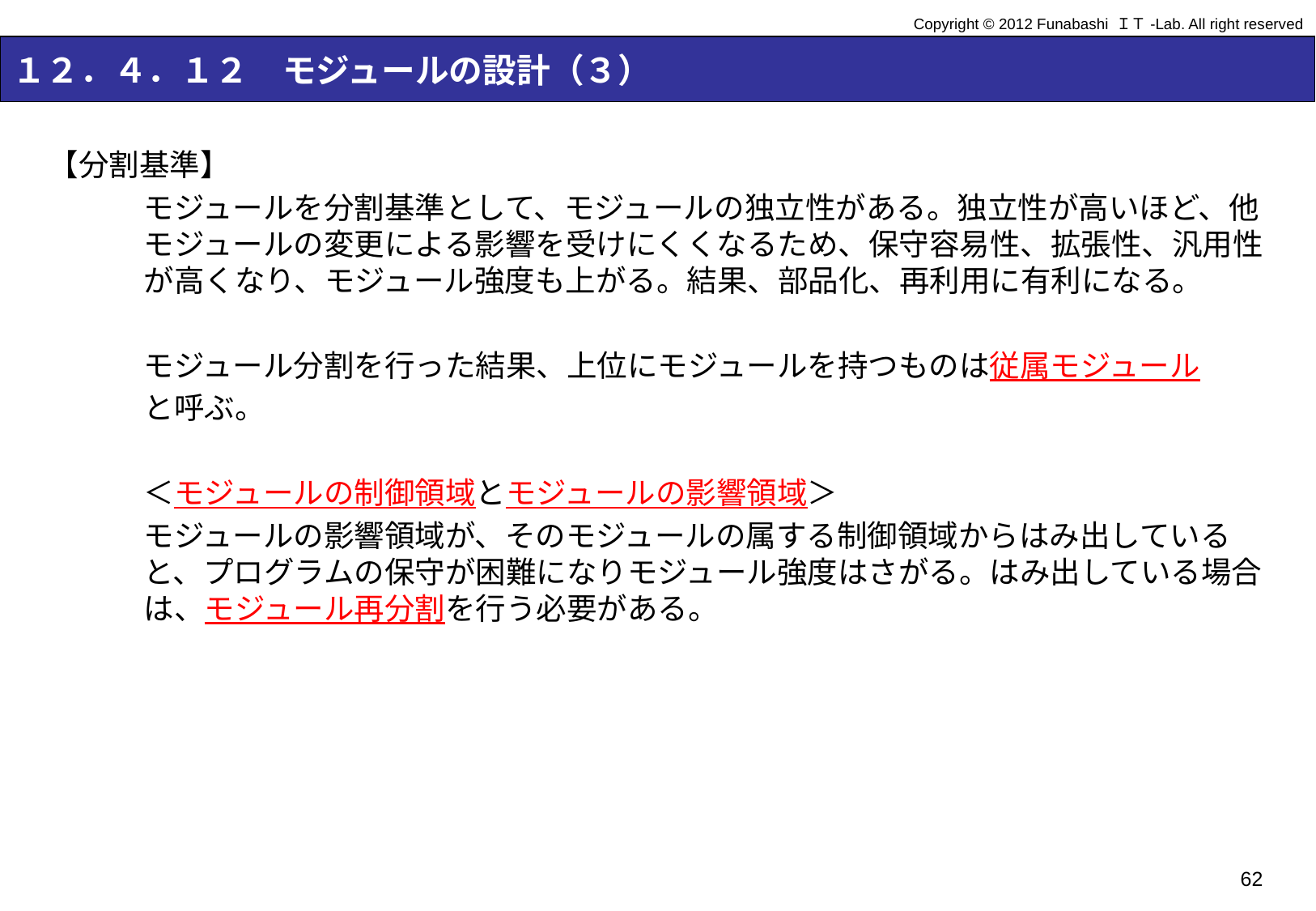

Copyright © 2012 Funabashi ＩＴ-Lab. All right reserved
# １２．４．１２　モジュールの設計（３）
【分割基準】
モジュールを分割基準として、モジュールの独立性がある。独立性が高いほど、他モジュールの変更による影響を受けにくくなるため、保守容易性、拡張性、汎用性が高くなり、モジュール強度も上がる。結果、部品化、再利用に有利になる。

モジュール分割を行った結果、上位にモジュールを持つものは従属モジュール
と呼ぶ。

＜モジュールの制御領域とモジュールの影響領域＞
モジュールの影響領域が、そのモジュールの属する制御領域からはみ出していると、プログラムの保守が困難になりモジュール強度はさがる。はみ出している場合は、モジュール再分割を行う必要がある。
62